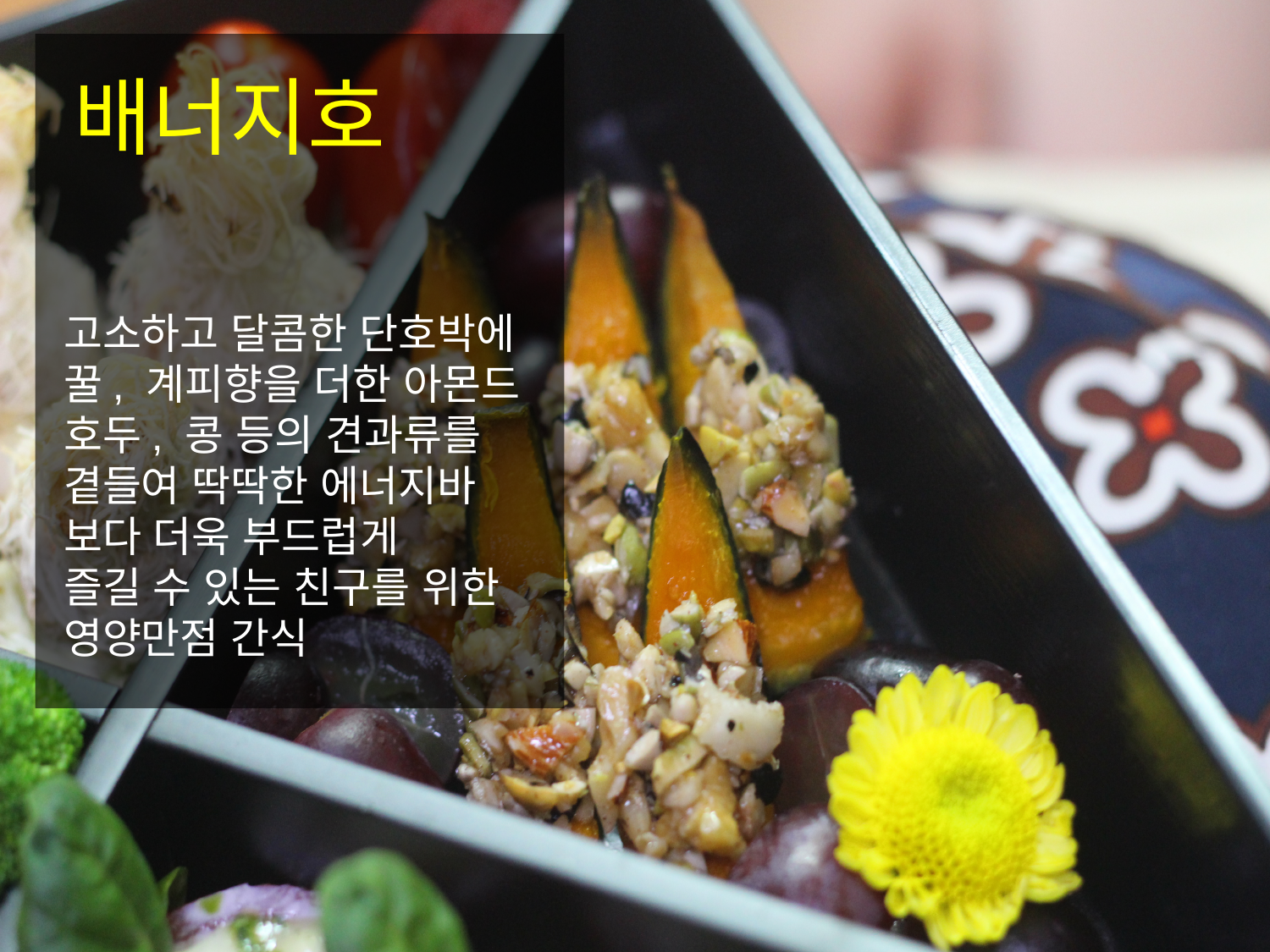

배너지호
고소하고 달콤한 단호박에
꿀, 계피향을 더한 아몬드
호두, 콩 등의 견과류를
곁들여 딱딱한 에너지바
보다 더욱 부드럽게
즐길 수 있는 친구를 위한
영양만점 간식